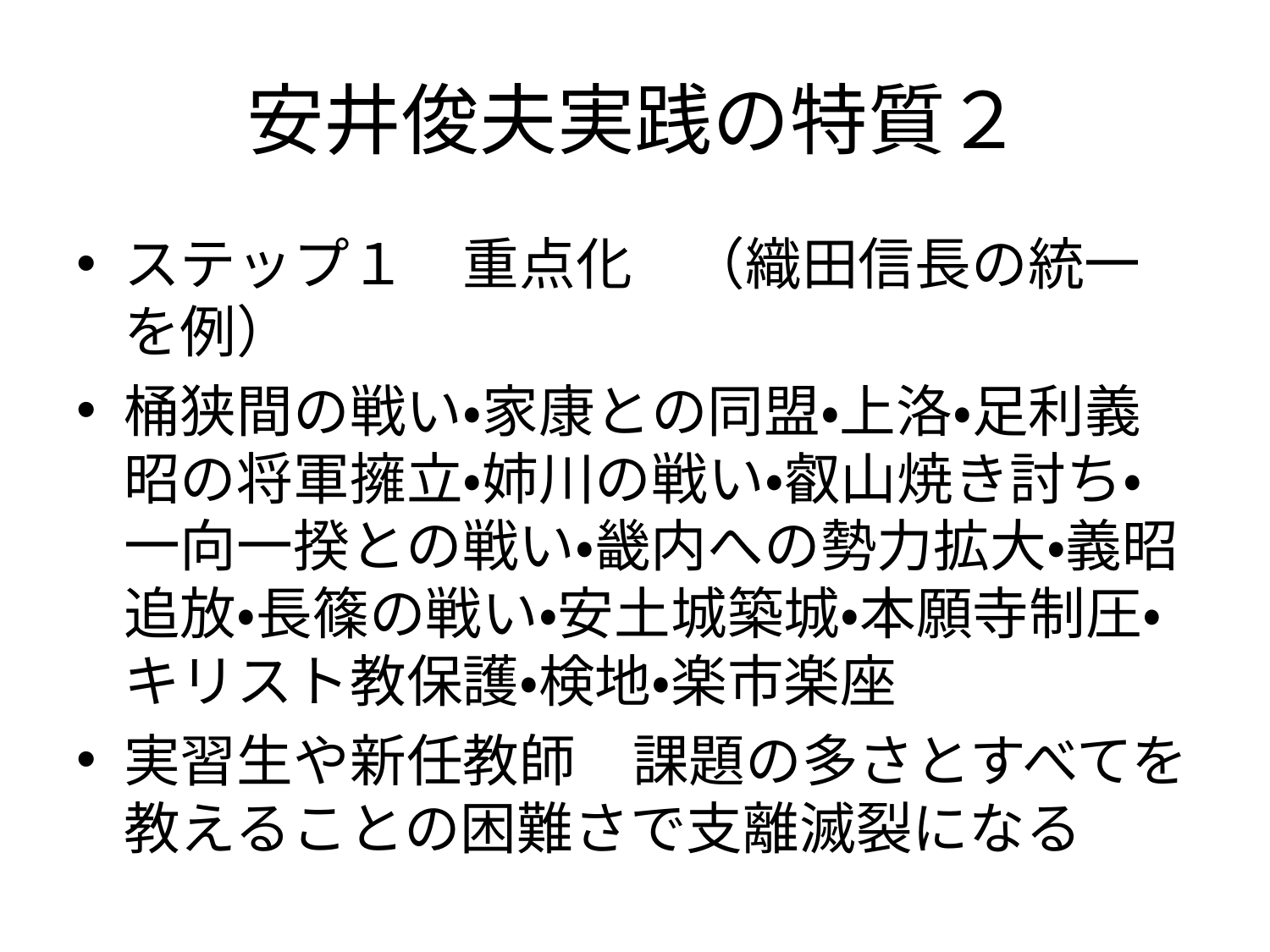

# 安井俊夫実践の特質２
ステップ１　重点化　（織田信長の統一を例）
桶狭間の戦い・家康との同盟・上洛・足利義昭の将軍擁立・姉川の戦い・叡山焼き討ち・一向一揆との戦い・畿内への勢力拡大・義昭追放・長篠の戦い・安土城築城・本願寺制圧・キリスト教保護・検地・楽市楽座
実習生や新任教師　課題の多さとすべてを教えることの困難さで支離滅裂になる